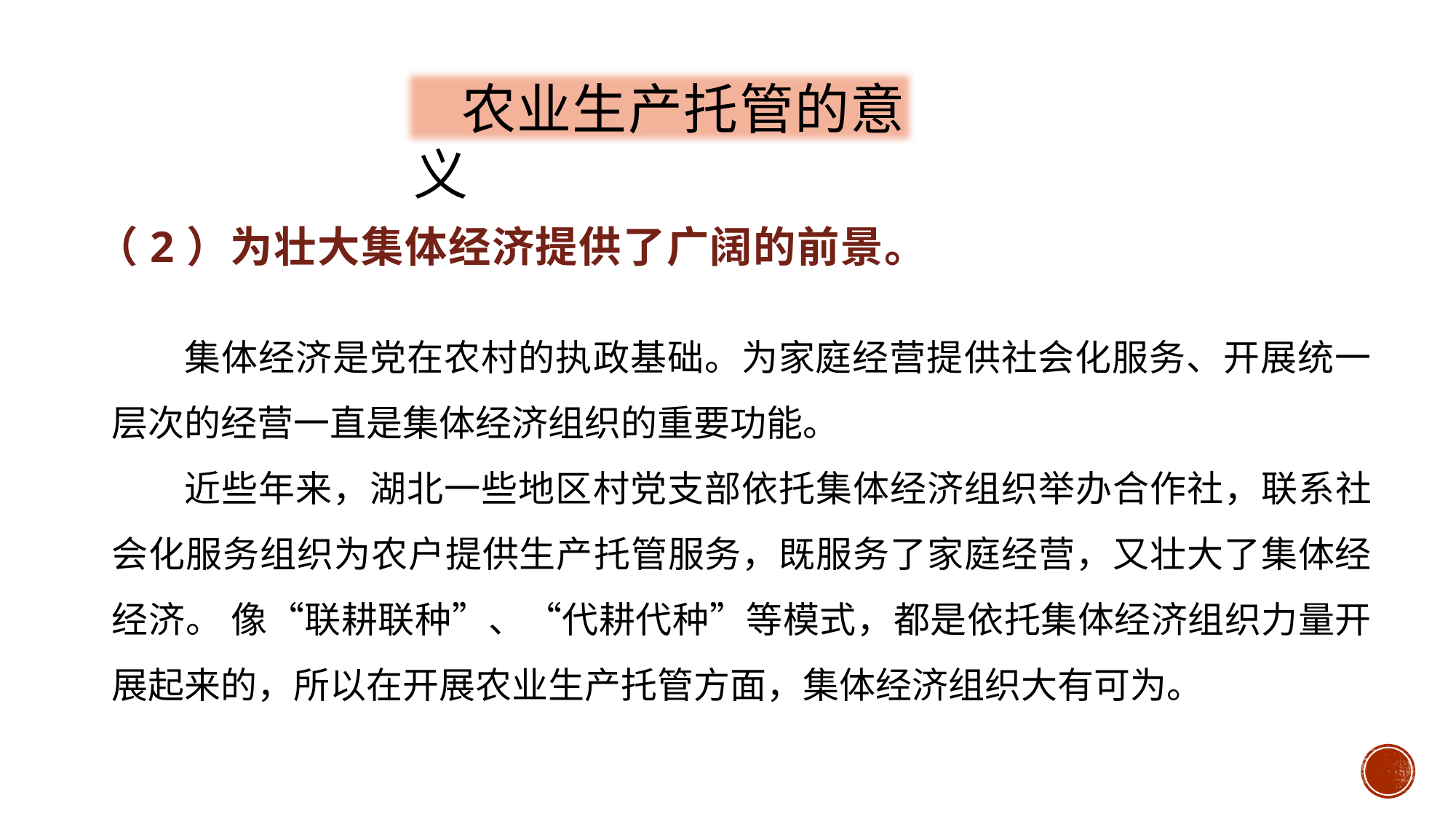

农业生产托管的意义
（2）为壮大集体经济提供了广阔的前景。
       集体经济是党在农村的执政基础。为家庭经营提供社会化服务、开展统一层次的经营一直是集体经济组织的重要功能。
       近些年来，湖北一些地区村党支部依托集体经济组织举办合作社，联系社会化服务组织为农户提供生产托管服务，既服务了家庭经营，又壮大了集体经经济。 像“联耕联种”、“代耕代种”等模式，都是依托集体经济组织力量开展起来的，所以在开展农业生产托管方面，集体经济组织大有可为。